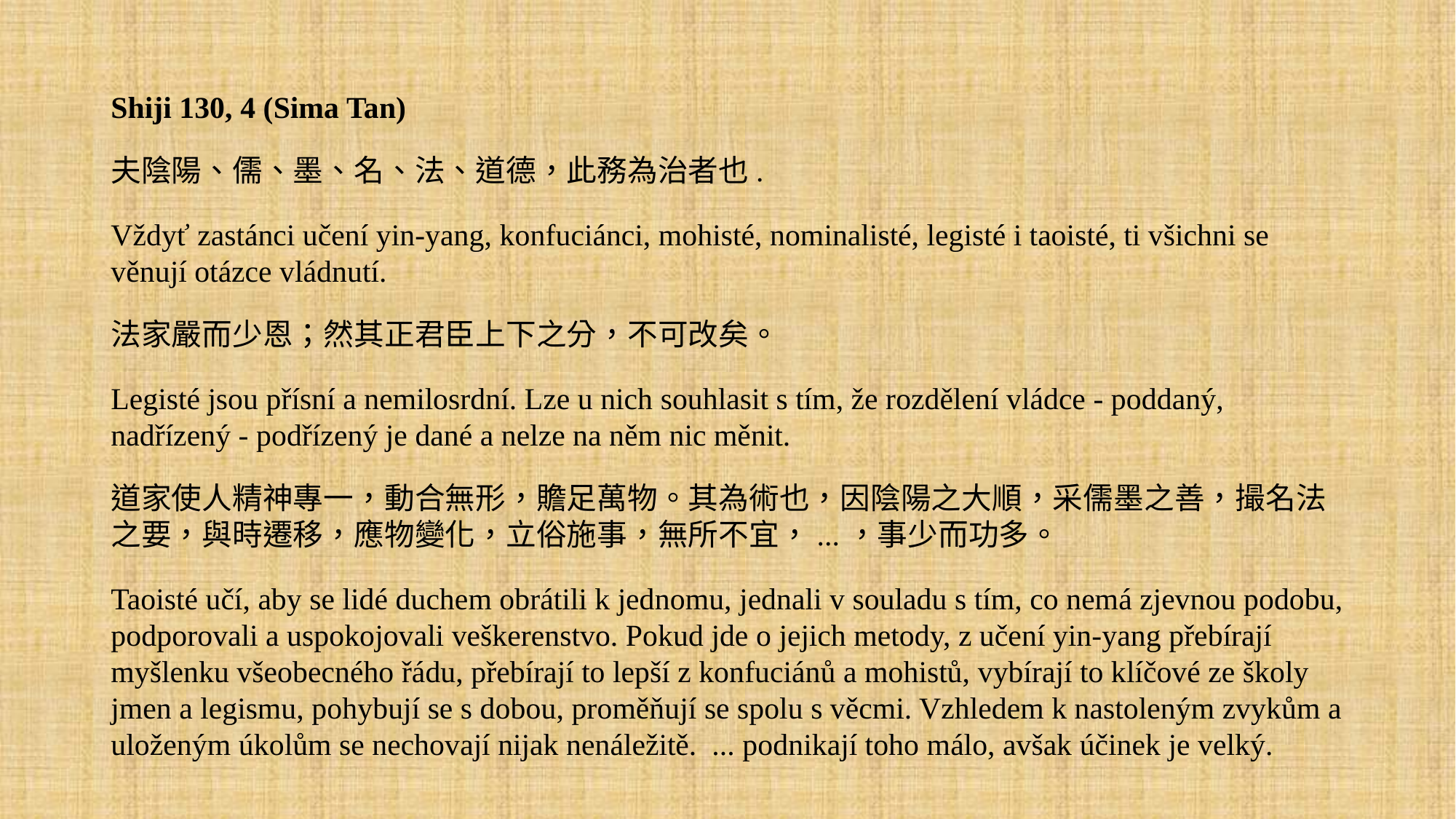

Shiji 130, 4 (Sima Tan)
夫陰陽、儒、墨、名、法、道德，此務為治者也.
Vždyť zastánci učení yin-yang, konfuciánci, mohisté, nominalisté, legisté i taoisté, ti všichni se věnují otázce vládnutí.
法家嚴而少恩；然其正君臣上下之分，不可改矣。
Legisté jsou přísní a nemilosrdní. Lze u nich souhlasit s tím, že rozdělení vládce - poddaný, nadřízený - podřízený je dané a nelze na něm nic měnit.
道家使人精神專一，動合無形，贍足萬物。其為術也，因陰陽之大順，采儒墨之善，撮名法之要，與時遷移，應物變化，立俗施事，無所不宜，...，事少而功多。
Taoisté učí, aby se lidé duchem obrátili k jednomu, jednali v souladu s tím, co nemá zjevnou podobu, podporovali a uspokojovali veškerenstvo. Pokud jde o jejich metody, z učení yin-yang přebírají myšlenku všeobecného řádu, přebírají to lepší z konfuciánů a mohistů, vybírají to klíčové ze školy jmen a legismu, pohybují se s dobou, proměňují se spolu s věcmi. Vzhledem k nastoleným zvykům a uloženým úkolům se nechovají nijak nenáležitě.  ... podnikají toho málo, avšak účinek je velký.